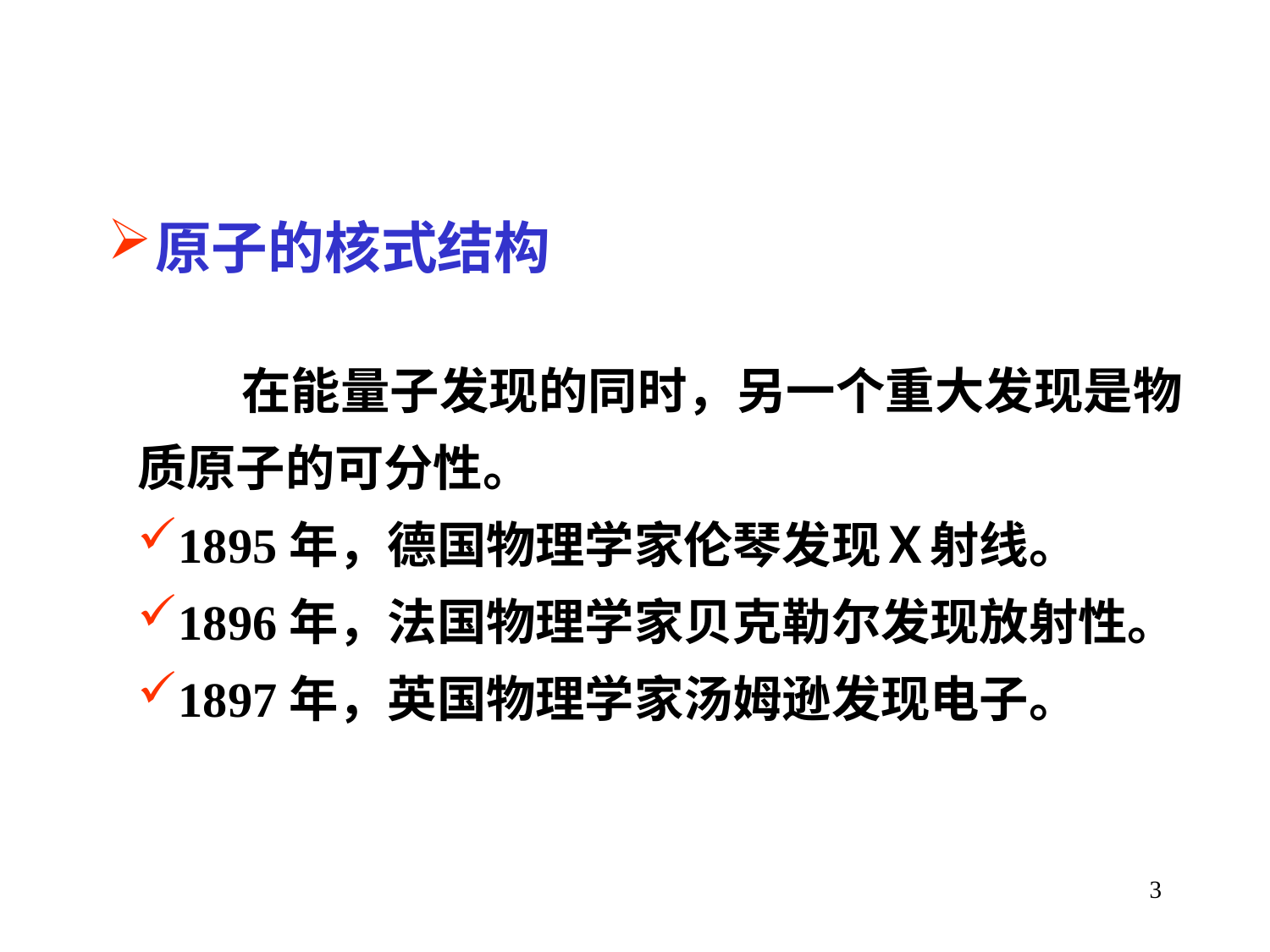

原子的核式结构
        在能量子发现的同时，另一个重大发现是物质原子的可分性。
1895年，德国物理学家伦琴发现Ｘ射线。
1896年，法国物理学家贝克勒尔发现放射性。
1897年，英国物理学家汤姆逊发现电子。
3